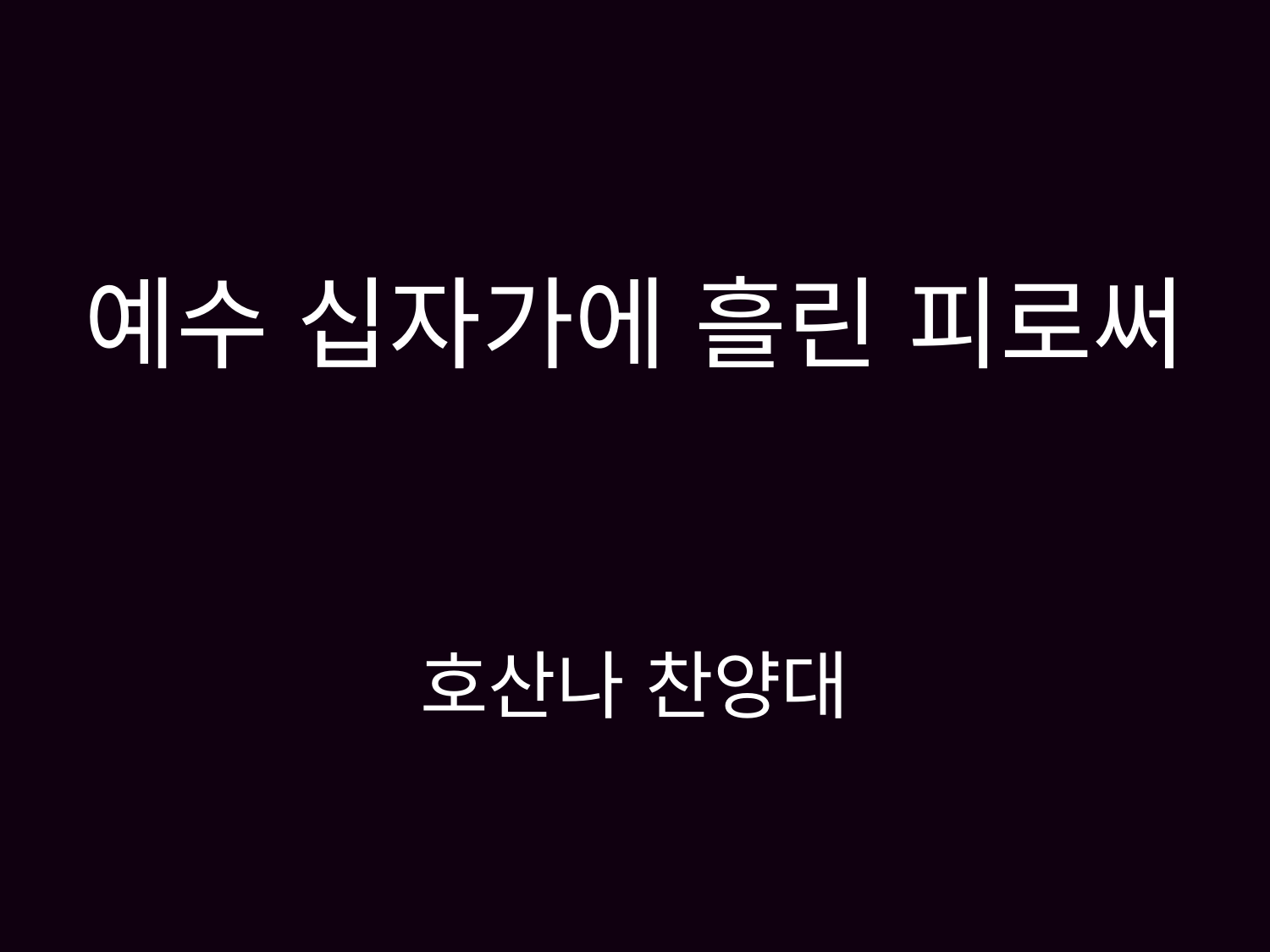

# 예수 십자가에 흘린 피로써 호산나 찬양대